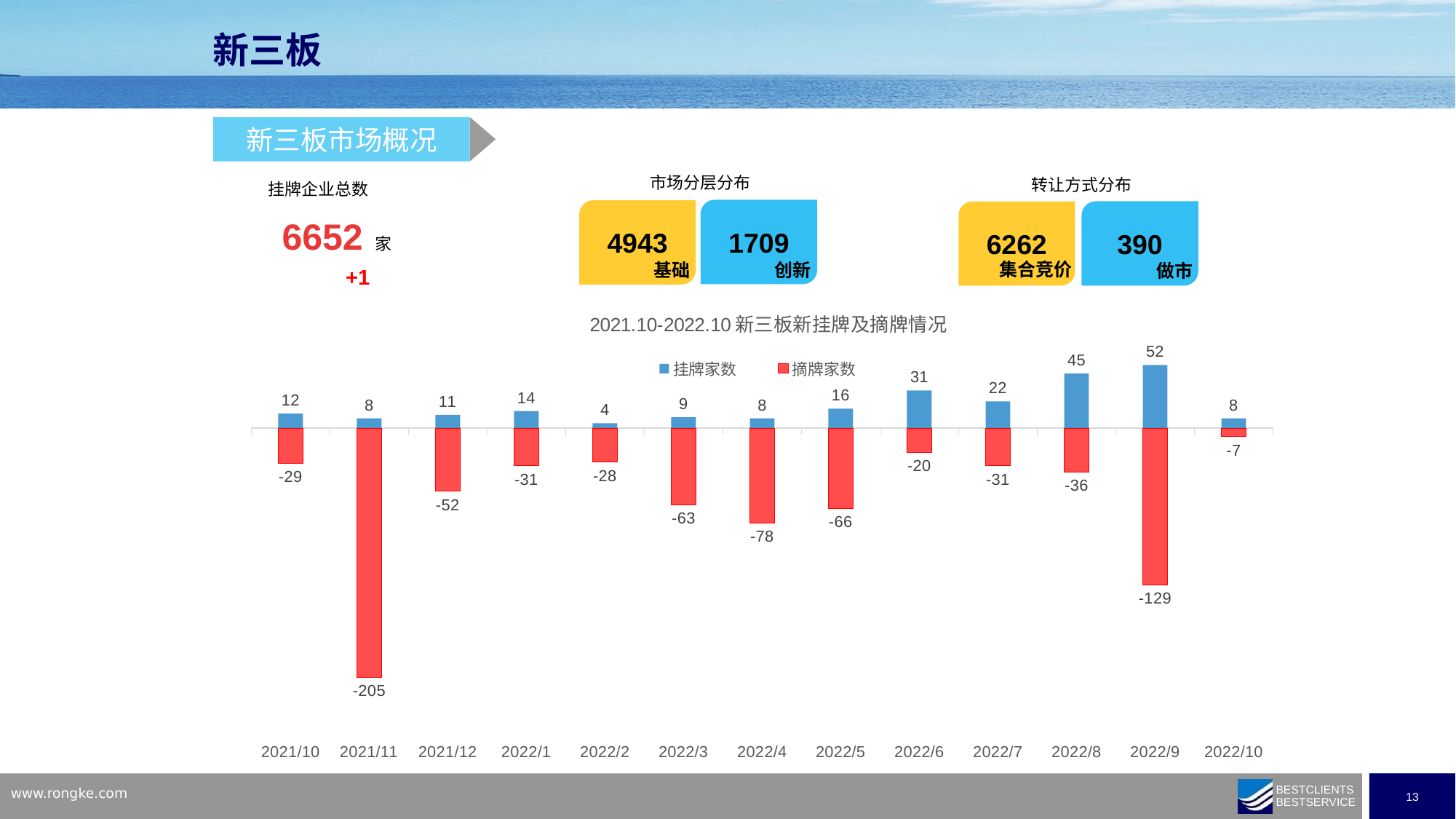

新三板
新三板市场概况

市场分层分布
1709
4943
创新
基础
转让方式分布
390
6262
集合竞价
做市
挂牌企业总数
6652
家
 +1

### Chart: 2021.10-2022.10新三板新挂牌及摘牌情况

| Category | 挂牌家数 | 摘牌家数 |
|---|---|---|
| 44835 | 8.0 | -7.0 |
| 44805 | 52.0 | -129.0 |
| 44774 | 45.0 | -36.0 |
| 44743 | 22.0 | -31.0 |
| 44713 | 31.0 | -20.0 |
| 44682 | 16.0 | -66.0 |
| 44652 | 8.0 | -78.0 |
| 44621 | 9.0 | -63.0 |
| 44593 | 4.0 | -28.0 |
| 44592 | 14.0 | -31.0 |
| 44561 | 11.0 | -52.0 |
| 44530 | 8.0 | -205.0 |
| 44500 | 12.0 | -29.0 |